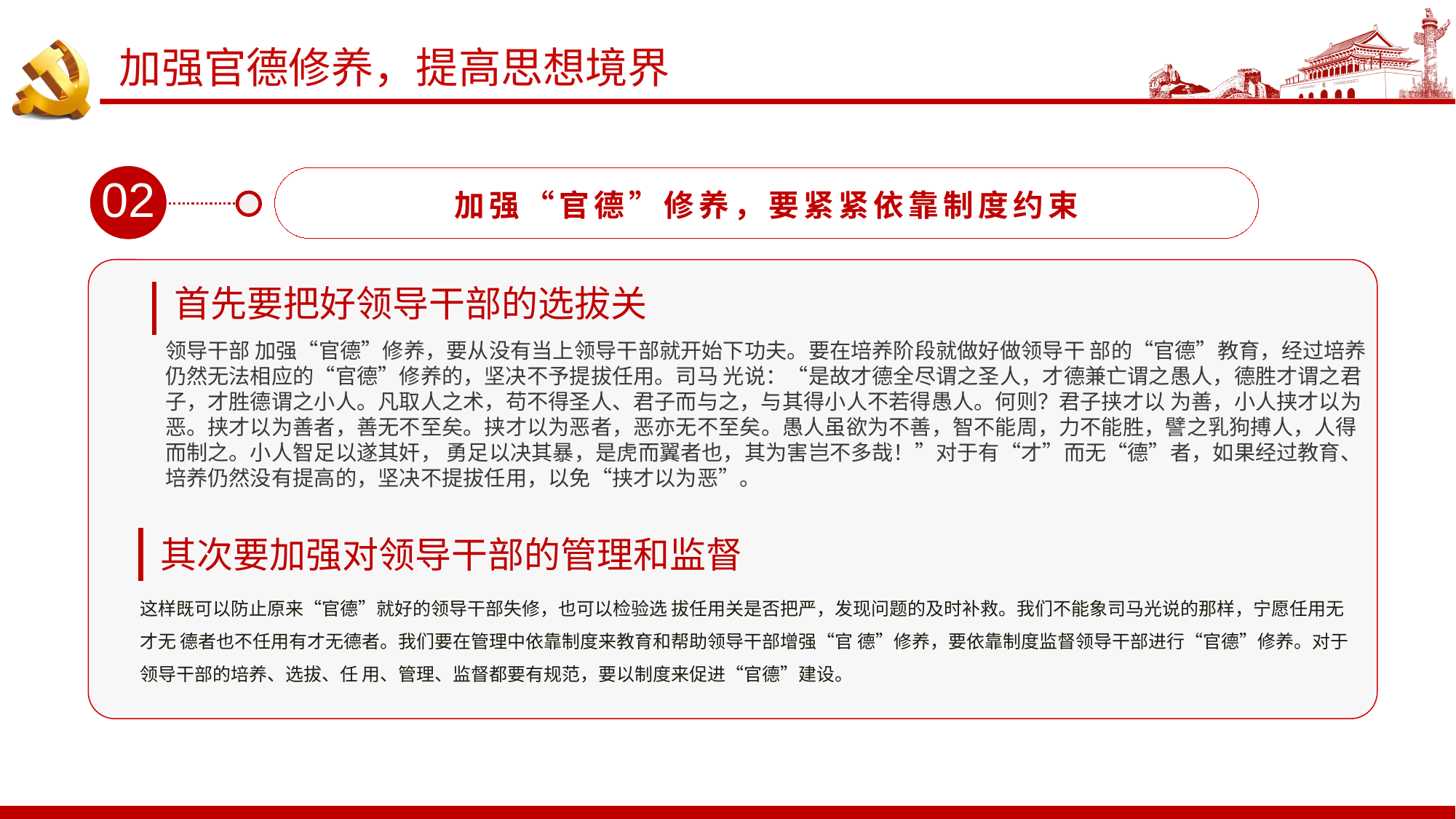

# 加强官德修养，提高思想境界
02

加强“官德”修养，要紧紧依靠制度约束

首先要把好领导干部的选拔关
领导干部 加强“官德”修养，要从没有当上领导干部就开始下功夫。要在培养阶段就做好做领导干 部的“官德”教育，经过培养仍然无法相应的“官德”修养的，坚决不予提拔任用。司马 光说：“是故才德全尽谓之圣人，才德兼亡谓之愚人，德胜才谓之君子，才胜德谓之小人。凡取人之术，苟不得圣人、君子而与之，与其得小人不若得愚人。何则？君子挟才以 为善，小人挟才以为恶。挟才以为善者，善无不至矣。挟才以为恶者，恶亦无不至矣。愚人虽欲为不善，智不能周，力不能胜，譬之乳狗搏人，人得而制之。小人智足以遂其奸， 勇足以决其暴，是虎而翼者也，其为害岂不多哉！”对于有“才”而无“德”者，如果经过教育、培养仍然没有提高的，坚决不提拔任用，以免“挟才以为恶”。
其次要加强对领导干部的管理和监督
这样既可以防止原来“官德”就好的领导干部失修，也可以检验选 拔任用关是否把严，发现问题的及时补救。我们不能象司马光说的那样，宁愿任用无才无 德者也不任用有才无德者。我们要在管理中依靠制度来教育和帮助领导干部增强“官 德”修养，要依靠制度监督领导干部进行“官德”修养。对于领导干部的培养、选拔、任 用、管理、监督都要有规范，要以制度来促进“官德”建设。